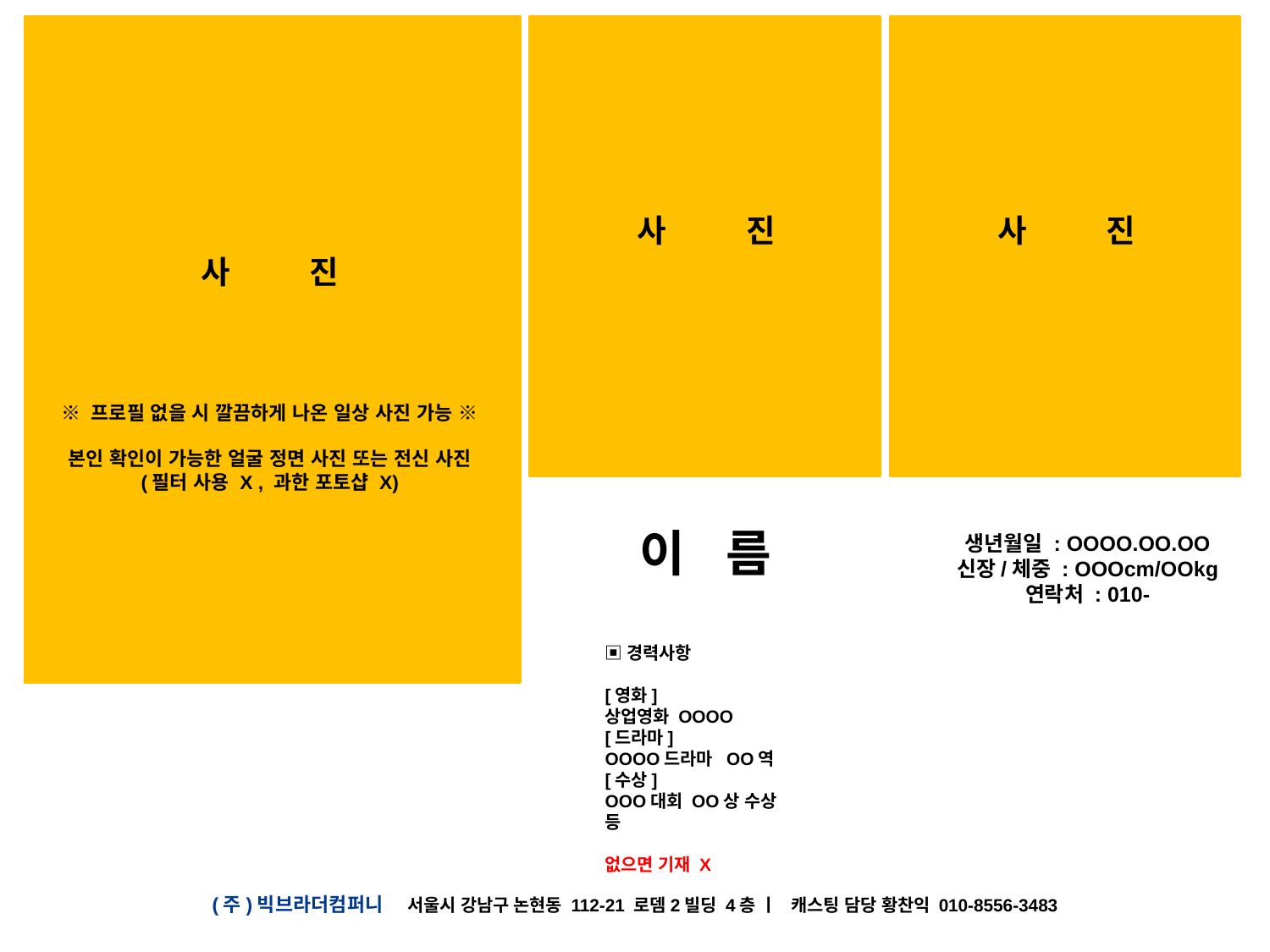

사         진
사         진
사         진

※ 프로필 없을 시 깔끔하게 나온 일상 사진 가능 ※

본인 확인이 가능한 얼굴 정면 사진 또는 전신 사진
(필터 사용 X , 과한 포토샵 X)
이   름
생년월일 : OOOO.OO.OO
신장/체중 : OOOcm/OOkg
연락처 : 010-
▣경력사항

[영화]
상업영화 OOOO
[드라마]
OOOO드라마  OO역
[수상]
OOO대회 OO상 수상
등

없으면 기재 X